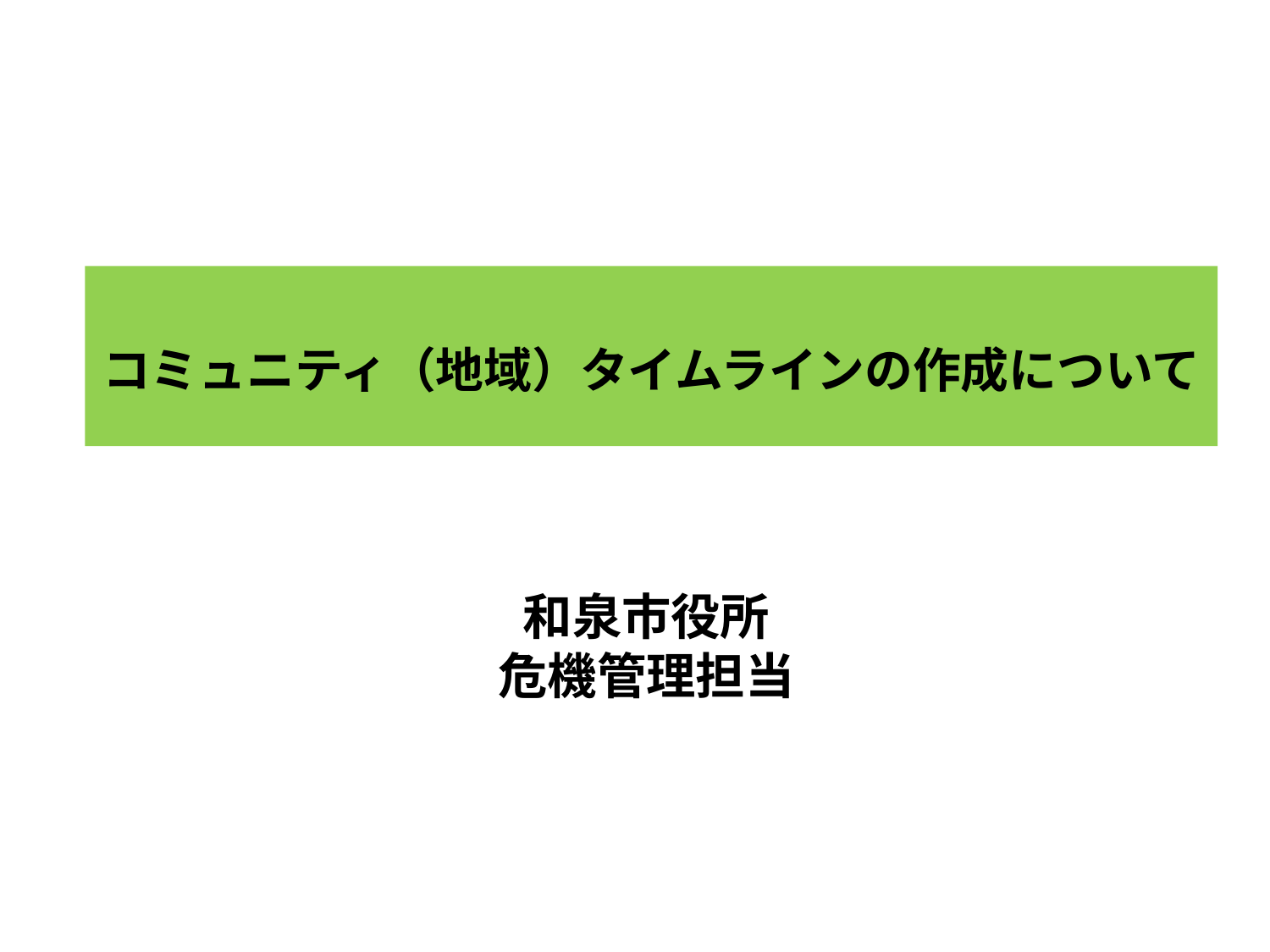

コミュニティ（地域）タイムラインの作成について

# 和泉市役所 危機管理担当